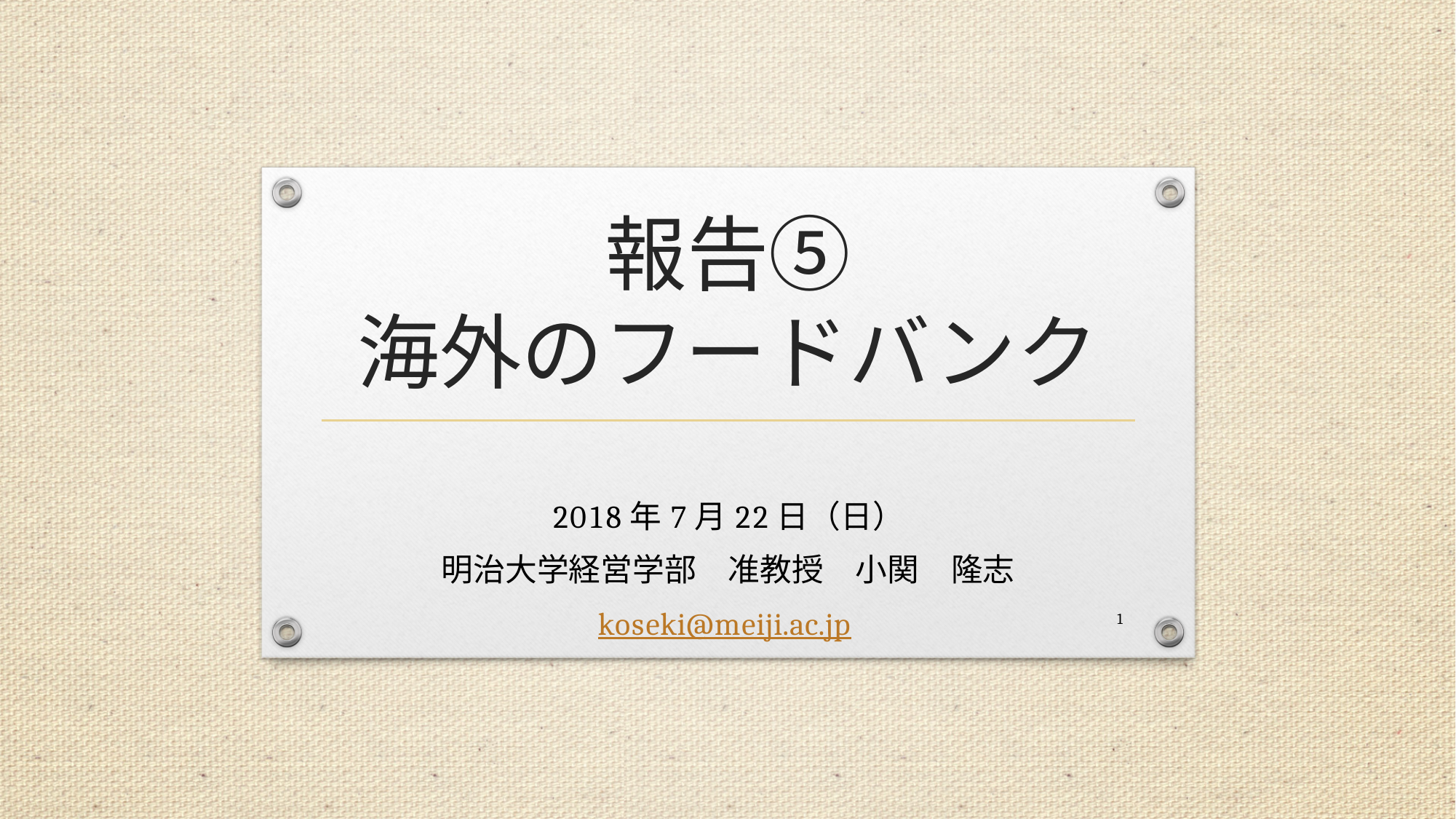

# 報告⑤ 海外のフードバンク

2018年7月22日（日）
明治大学経営学部　准教授　小関　隆志
koseki@meiji.ac.jp
1